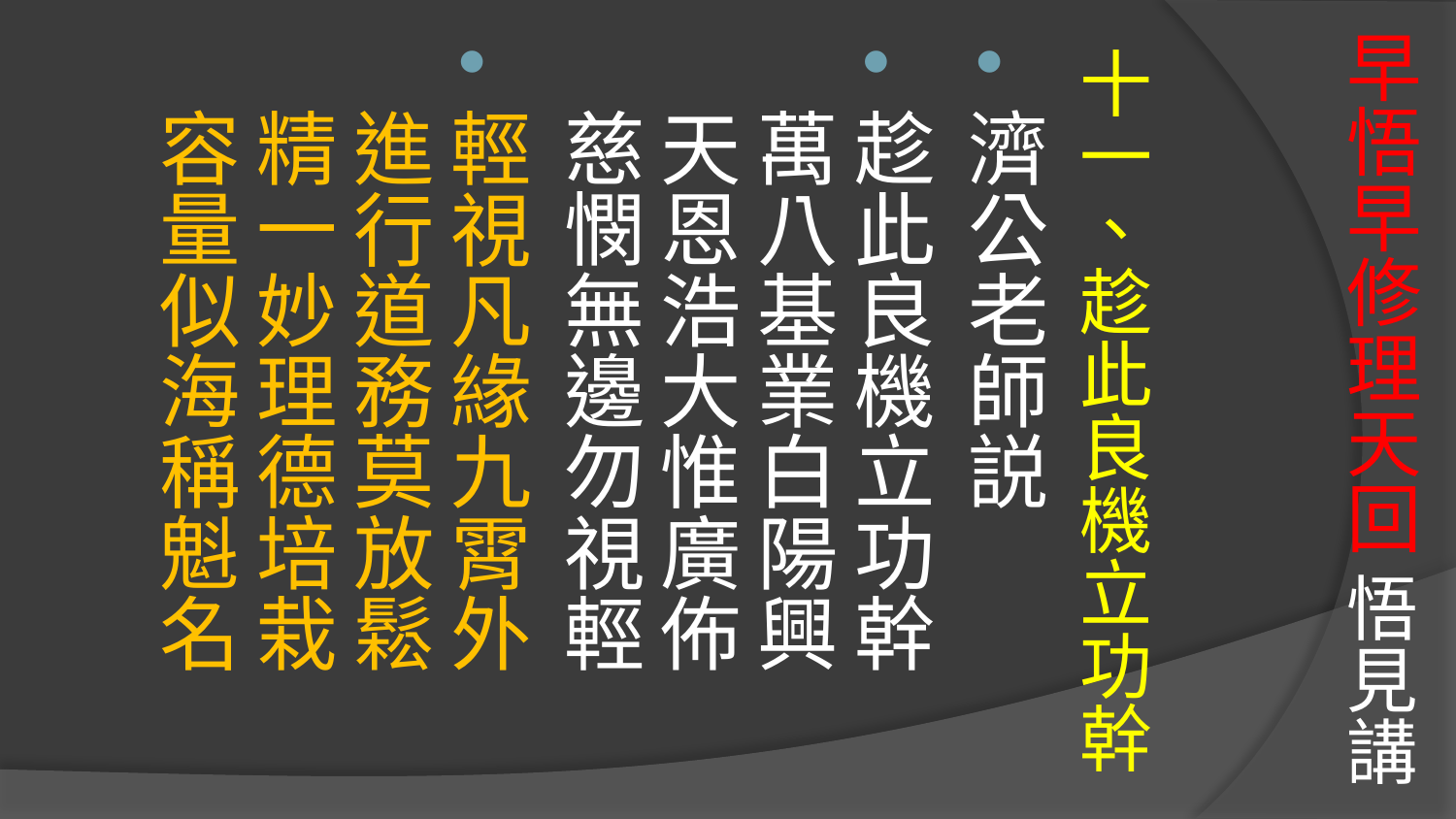

# 早悟早修理天回 悟見講
十一、趁此良機立功幹
濟公老師説
趁此良機立功幹　萬八基業白陽興
天恩浩大惟廣佈　慈憫無邊勿視輕
輕視凡緣九霄外　進行道務莫放鬆
精一妙理德培栽　容量似海稱魁名